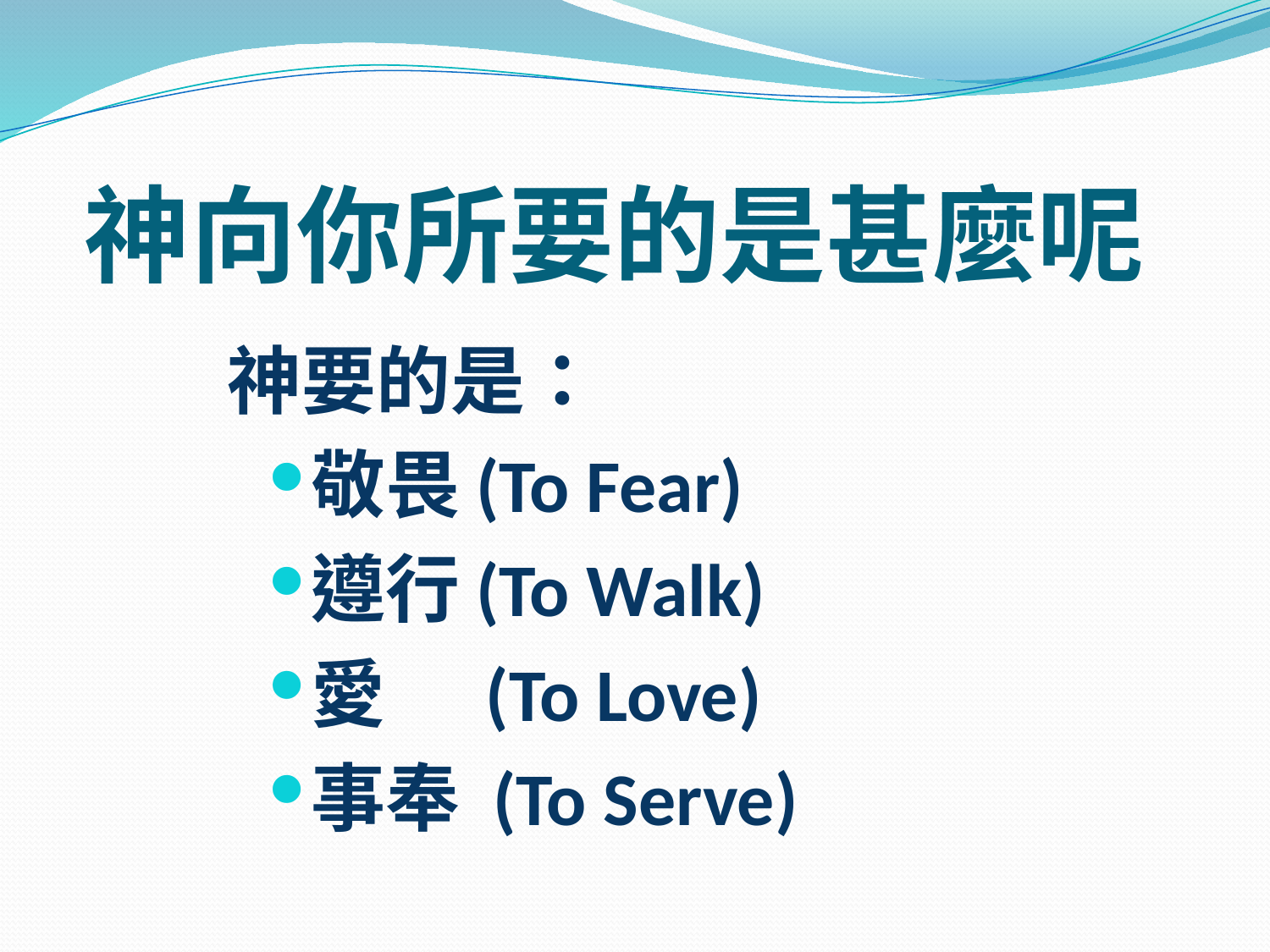

# 神向你所要的是甚麼呢
神要的是：
敬畏(To Fear)
遵行(To Walk)
愛     (To Love)
事奉 (To Serve)